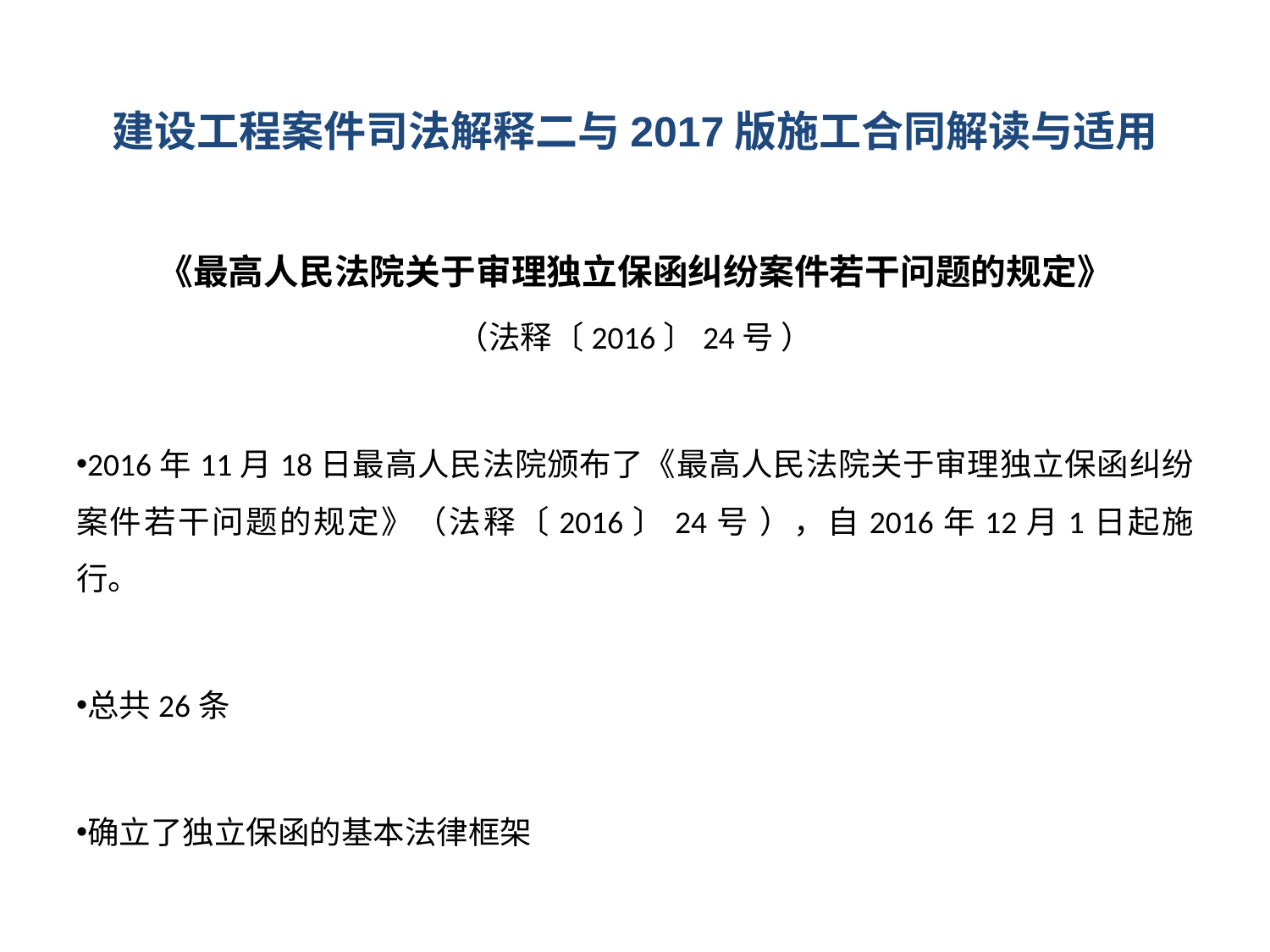

# 建设工程案件司法解释二与2017版施工合同解读与适用
《最高人民法院关于审理独立保函纠纷案件若干问题的规定》
（法释〔2016〕24号 ）

2016年11月18日最高人民法院颁布了《最高人民法院关于审理独立保函纠纷案件若干问题的规定》（法释〔2016〕24号 ），自2016年12月1日起施行。

总共26条

确立了独立保函的基本法律框架

24